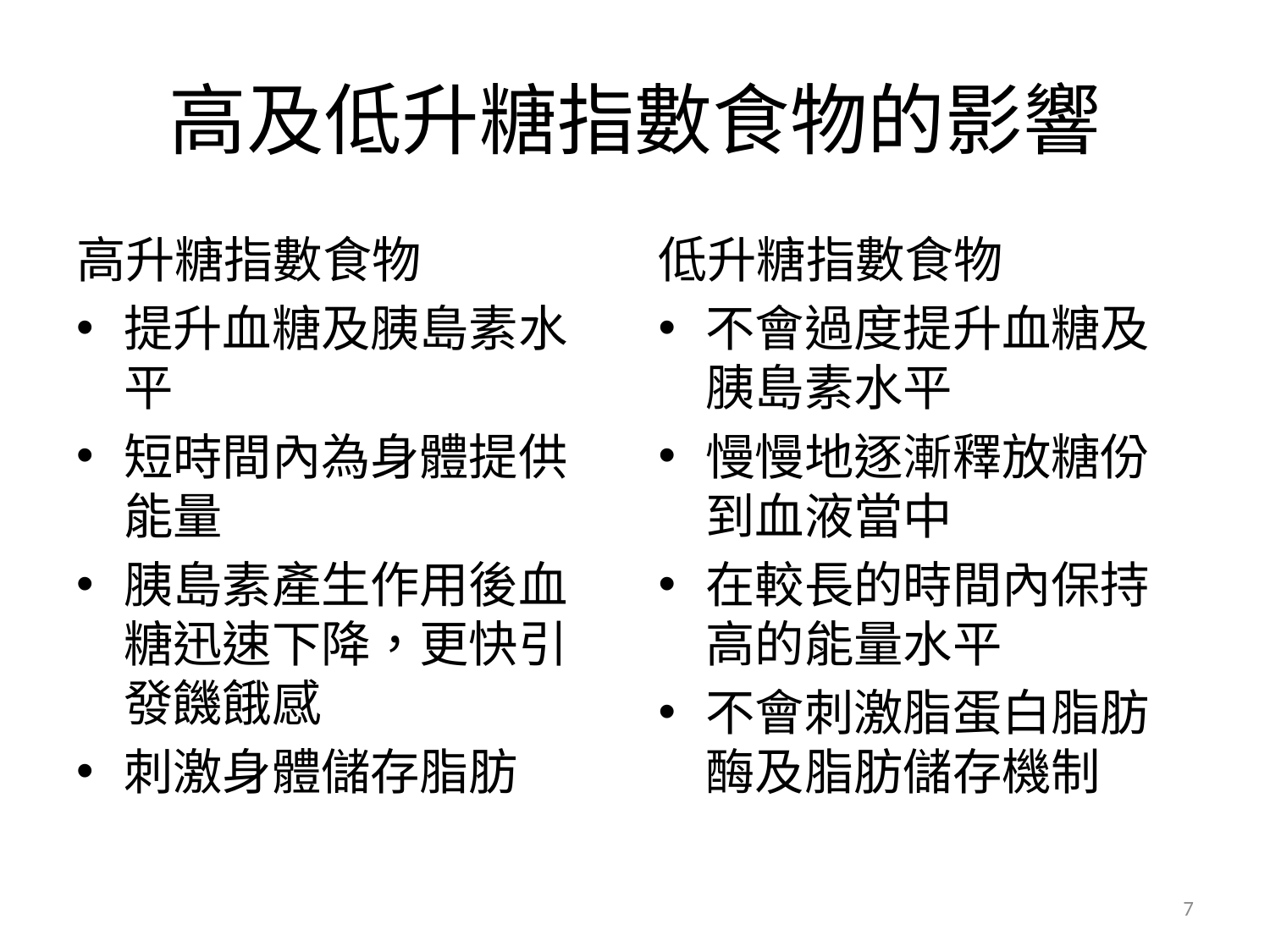

# 高及低升糖指數食物的影響
高升糖指數食物
提升血糖及胰島素水平
短時間內為身體提供能量
胰島素產生作用後血糖迅速下降，更快引發饑餓感
刺激身體儲存脂肪
低升糖指數食物
不會過度提升血糖及胰島素水平
慢慢地逐漸釋放糖份到血液當中
在較長的時間內保持高的能量水平
不會刺激脂蛋白脂肪酶及脂肪儲存機制
7